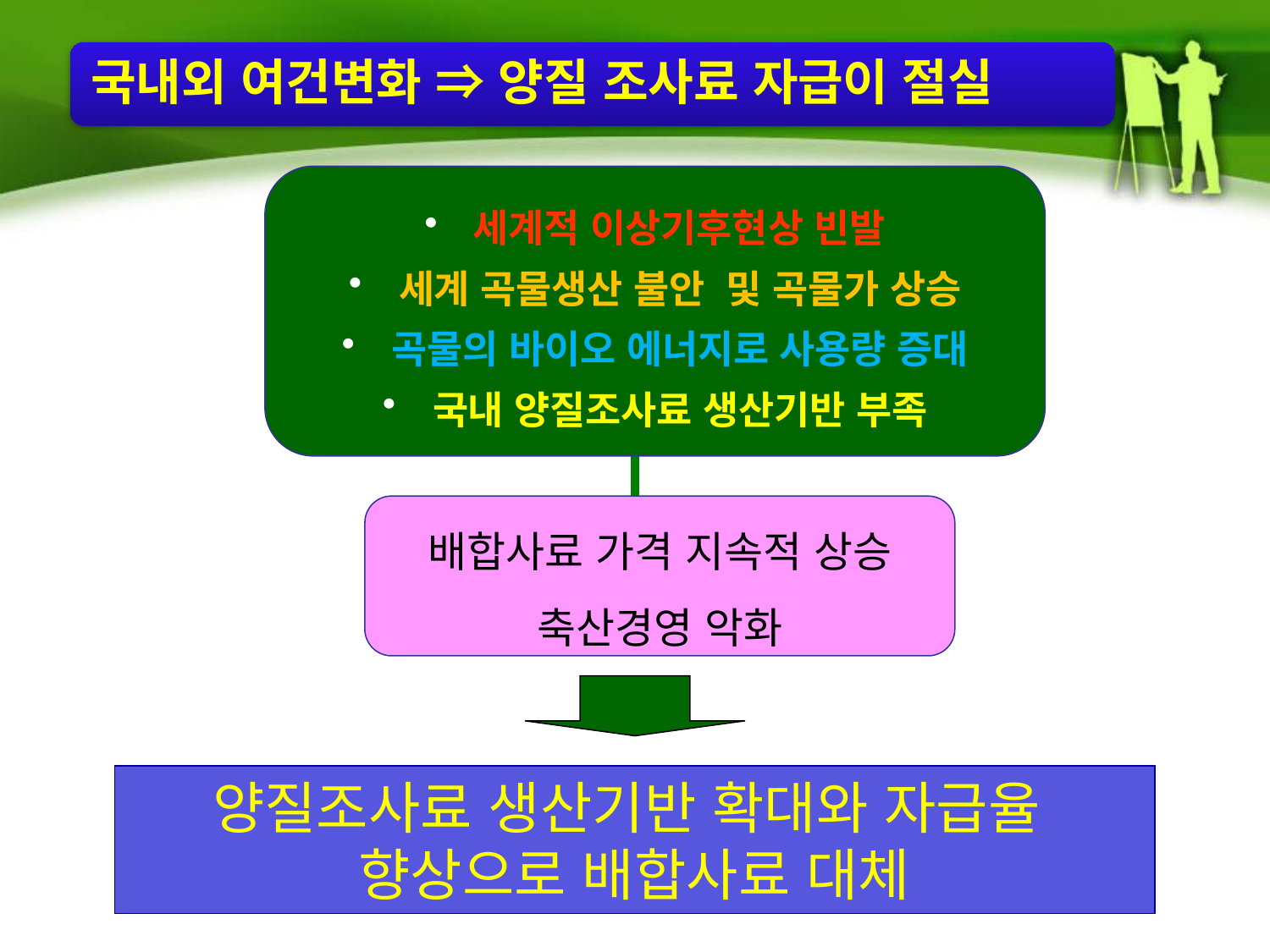

국내외 여건변화 ⇒ 양질 조사료 자급이 절실
 세계적 이상기후현상 빈발
 세계 곡물생산 불안  및 곡물가 상승
 곡물의 바이오 에너지로 사용량 증대
 국내 양질조사료 생산기반 부족

배합사료 가격 지속적 상승
축산경영 악화

양질조사료 생산기반 확대와 자급율
향상으로 배합사료 대체